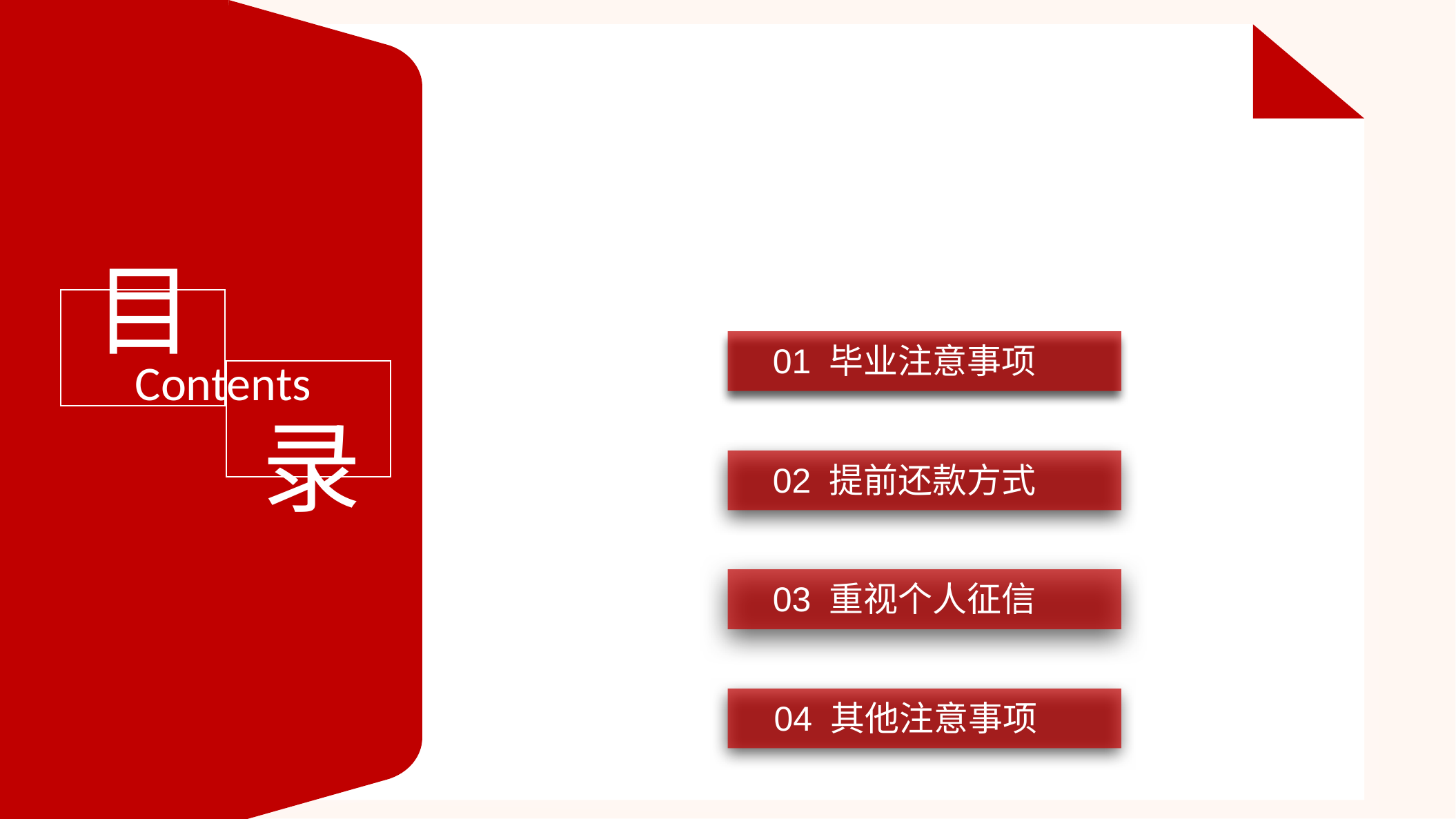

目

01 毕业注意事项
Contents

录

02 提前还款方式

03 重视个人征信

04 其他注意事项